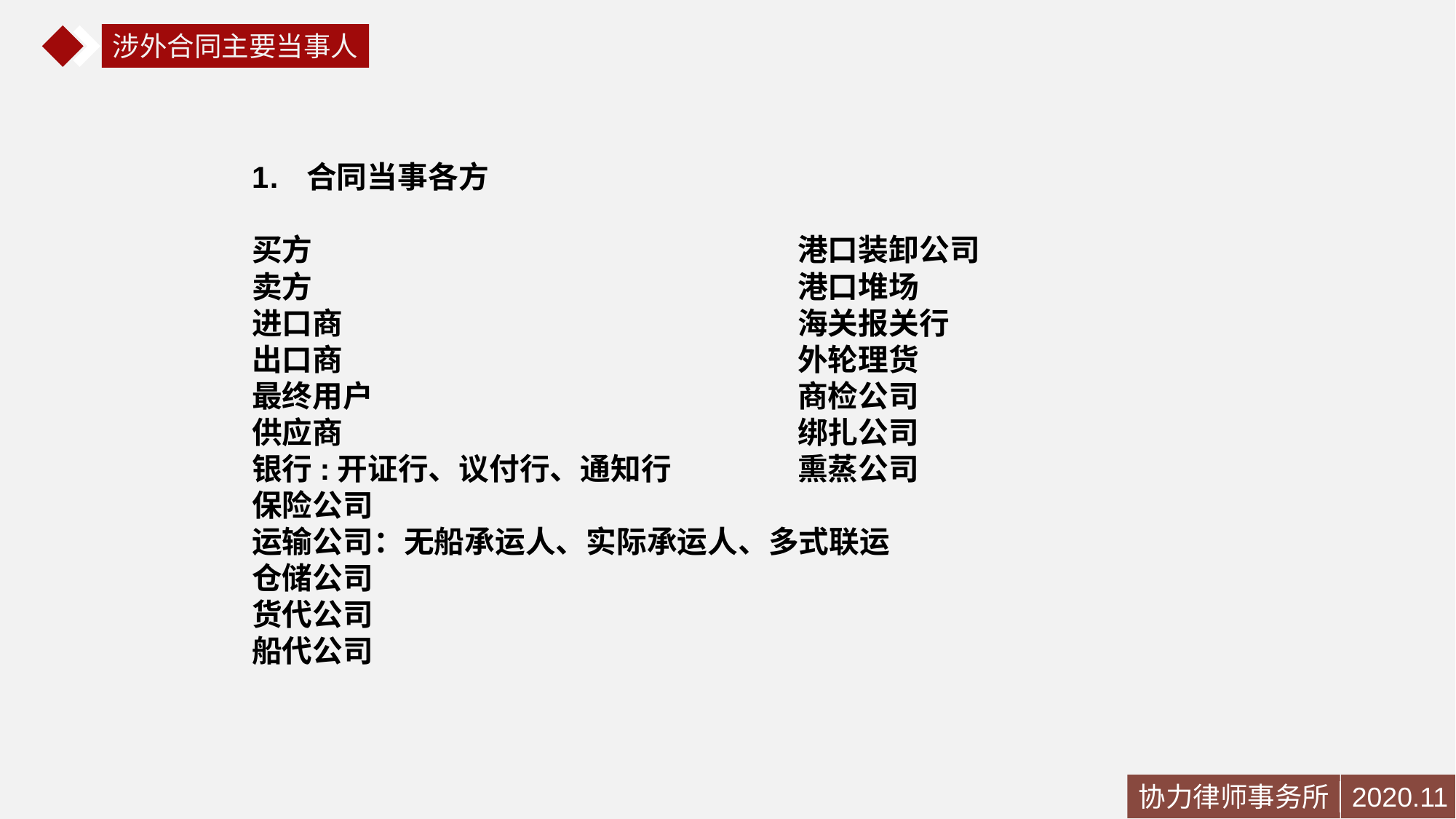

涉外合同主要当事人

合同当事各方

买方					港口装卸公司
卖方					港口堆场
进口商					海关报关行
出口商					外轮理货
最终用户				商检公司
供应商					绑扎公司
银行:开证行、议付行、通知行		熏蒸公司
保险公司
运输公司：无船承运人、实际承运人、多式联运
仓储公司
货代公司
船代公司
协力律师事务所
2020.11